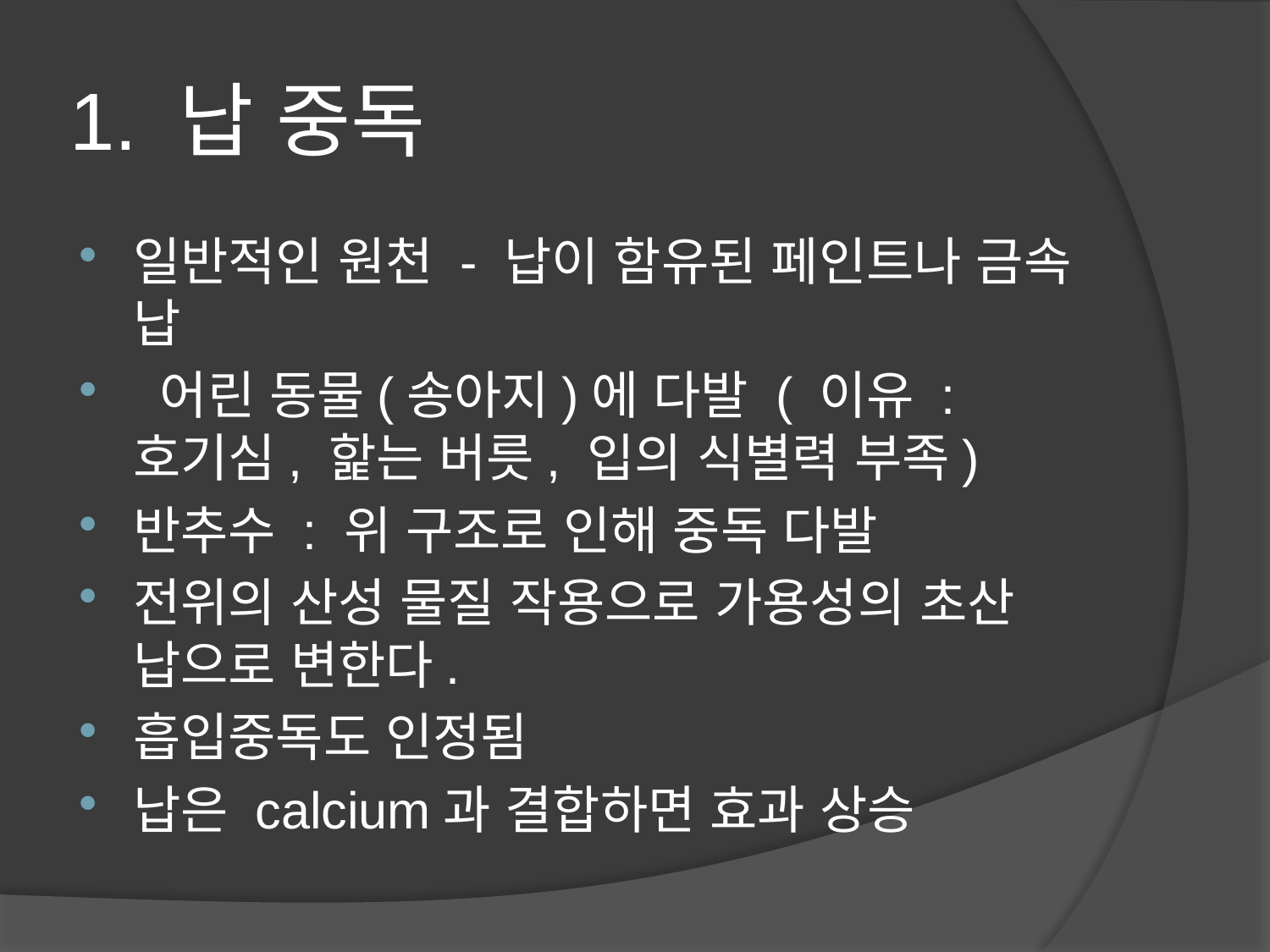

# 1. 납 중독
일반적인 원천 - 납이 함유된 페인트나 금속 납
 어린 동물(송아지)에 다발 ( 이유 : 호기심, 핥는 버릇, 입의 식별력 부족)
반추수 : 위 구조로 인해 중독 다발
전위의 산성 물질 작용으로 가용성의 초산 납으로 변한다.
흡입중독도 인정됨
납은 calcium과 결합하면 효과 상승